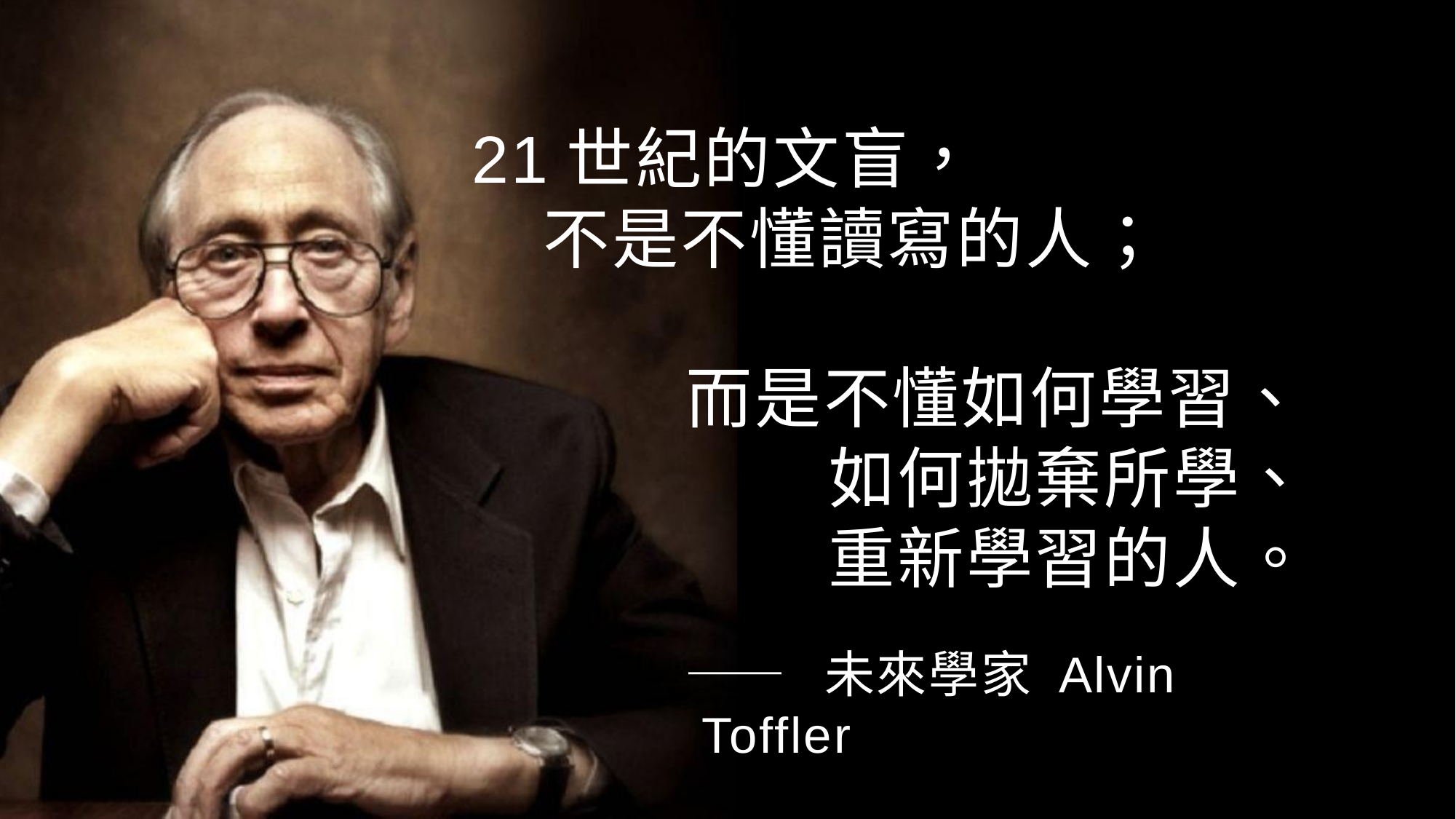

# 21世紀的文盲，
不是不懂讀寫的人；
而是不懂如何學習、 如何拋棄所學、
重新學習的人。

——未來學家 Alvin Toffler